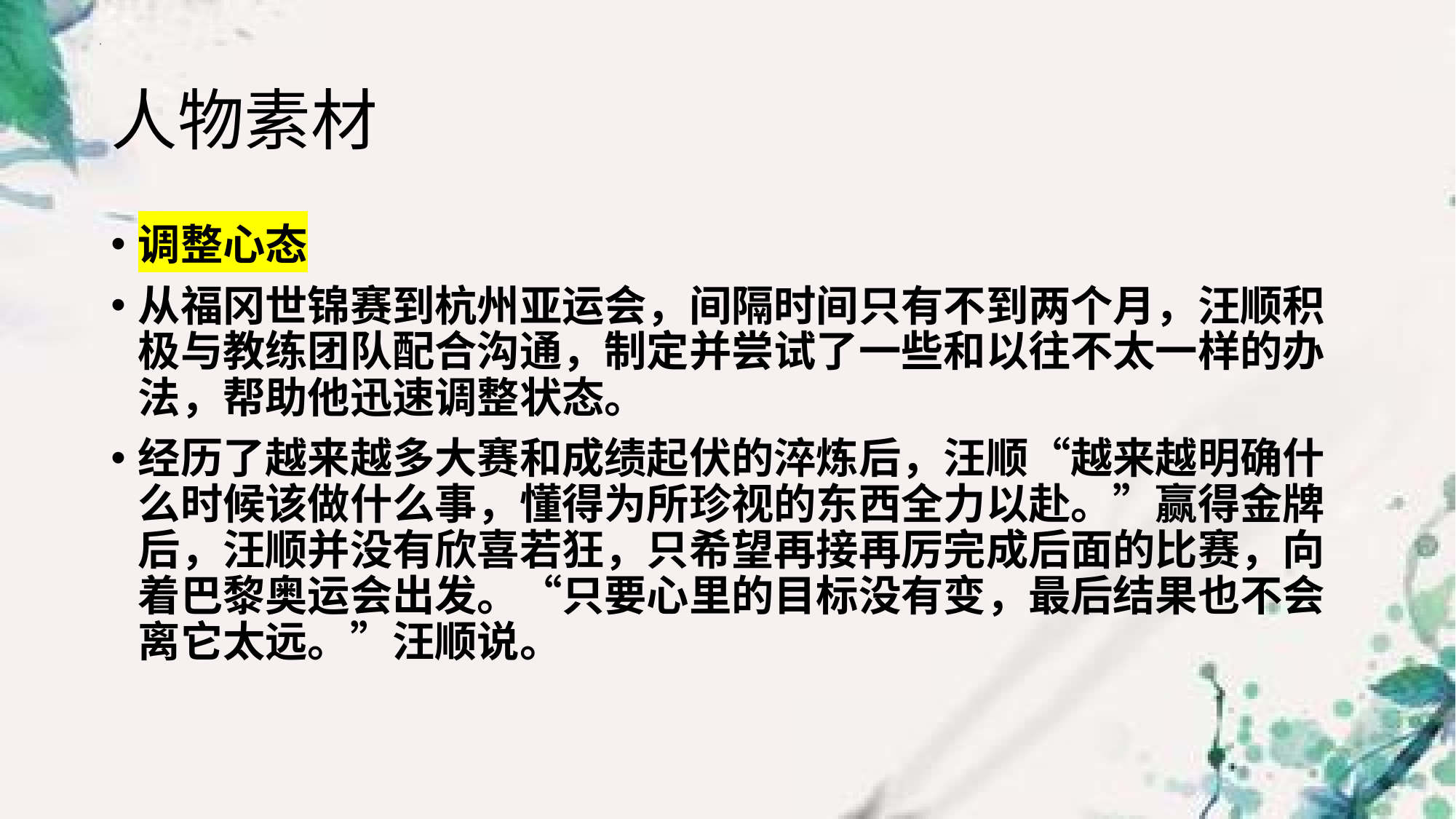

# 人物素材
调整心态
从福冈世锦赛到杭州亚运会，间隔时间只有不到两个月，汪顺积极与教练团队配合沟通，制定并尝试了一些和以往不太一样的办法，帮助他迅速调整状态。
经历了越来越多大赛和成绩起伏的淬炼后，汪顺“越来越明确什么时候该做什么事，懂得为所珍视的东西全力以赴。”赢得金牌后，汪顺并没有欣喜若狂，只希望再接再厉完成后面的比赛，向着巴黎奥运会出发。“只要心里的目标没有变，最后结果也不会离它太远。”汪顺说。